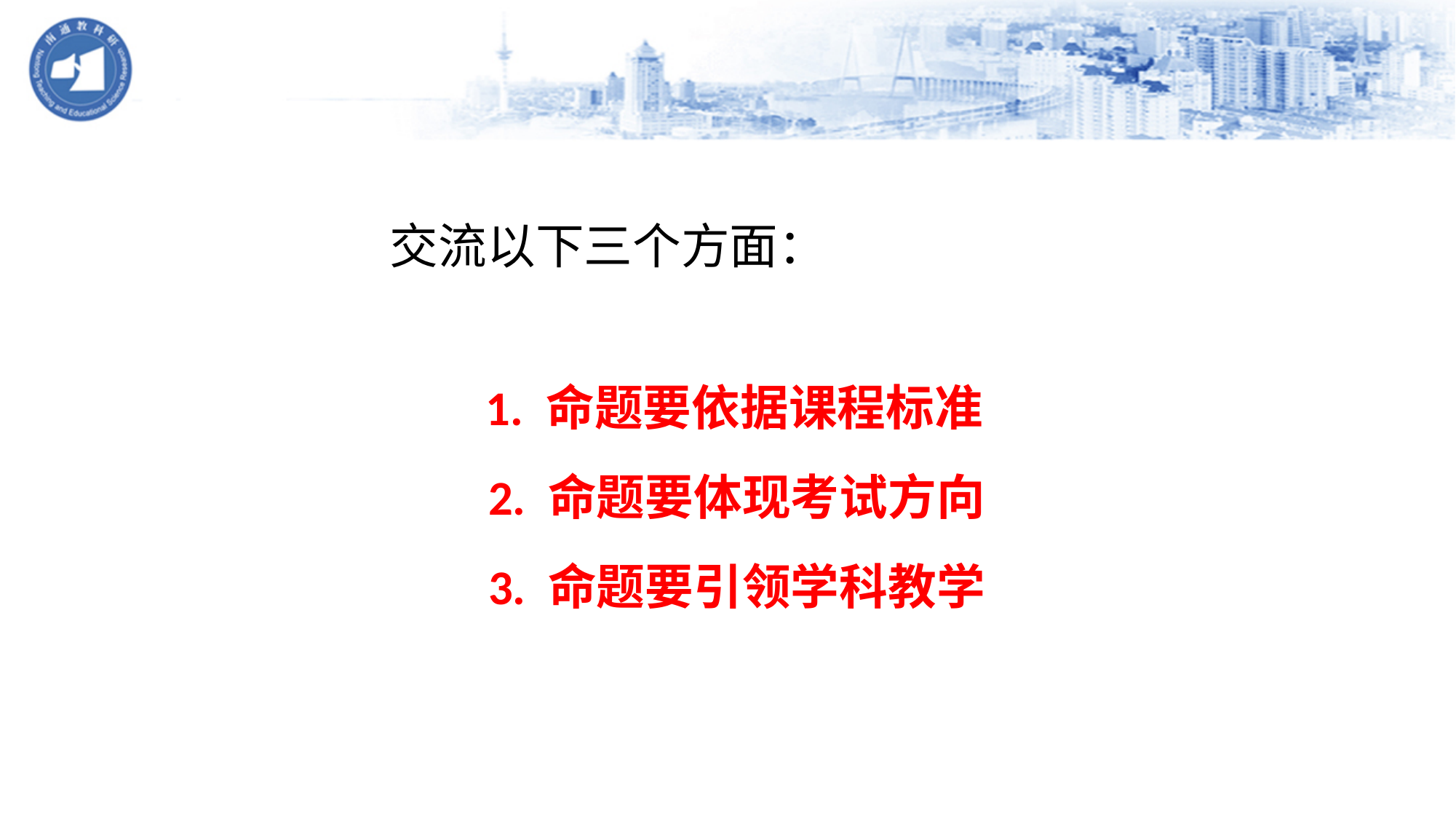

交流以下三个方面：

                                     1. 命题要依据课程标准
                                 2. 命题要体现考试方向
                                 3. 命题要引领学科教学